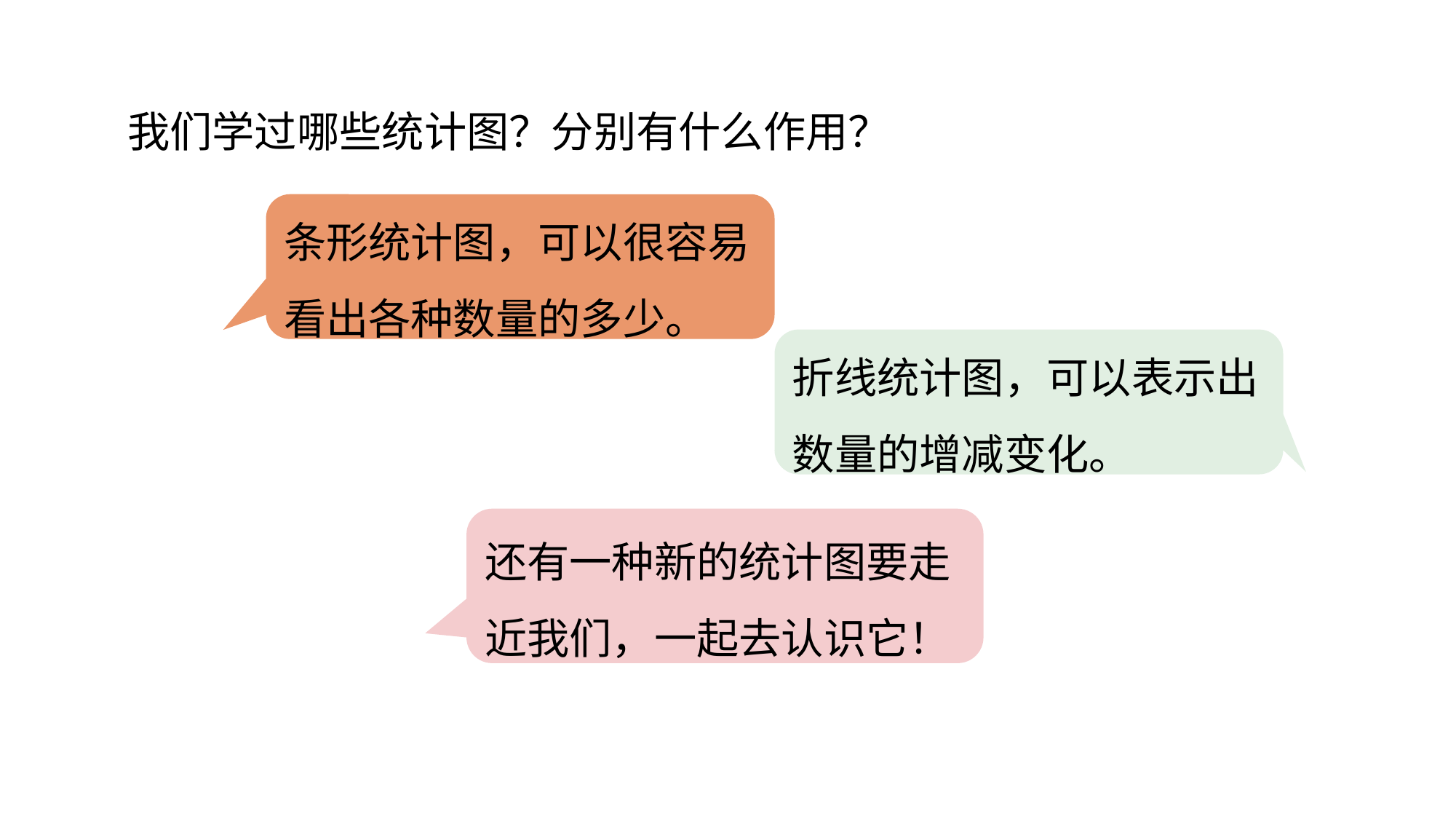

我们学过哪些统计图？分别有什么作用？
条形统计图，可以很容易看出各种数量的多少。
折线统计图，可以表示出数量的增减变化。
还有一种新的统计图要走近我们，一起去认识它！